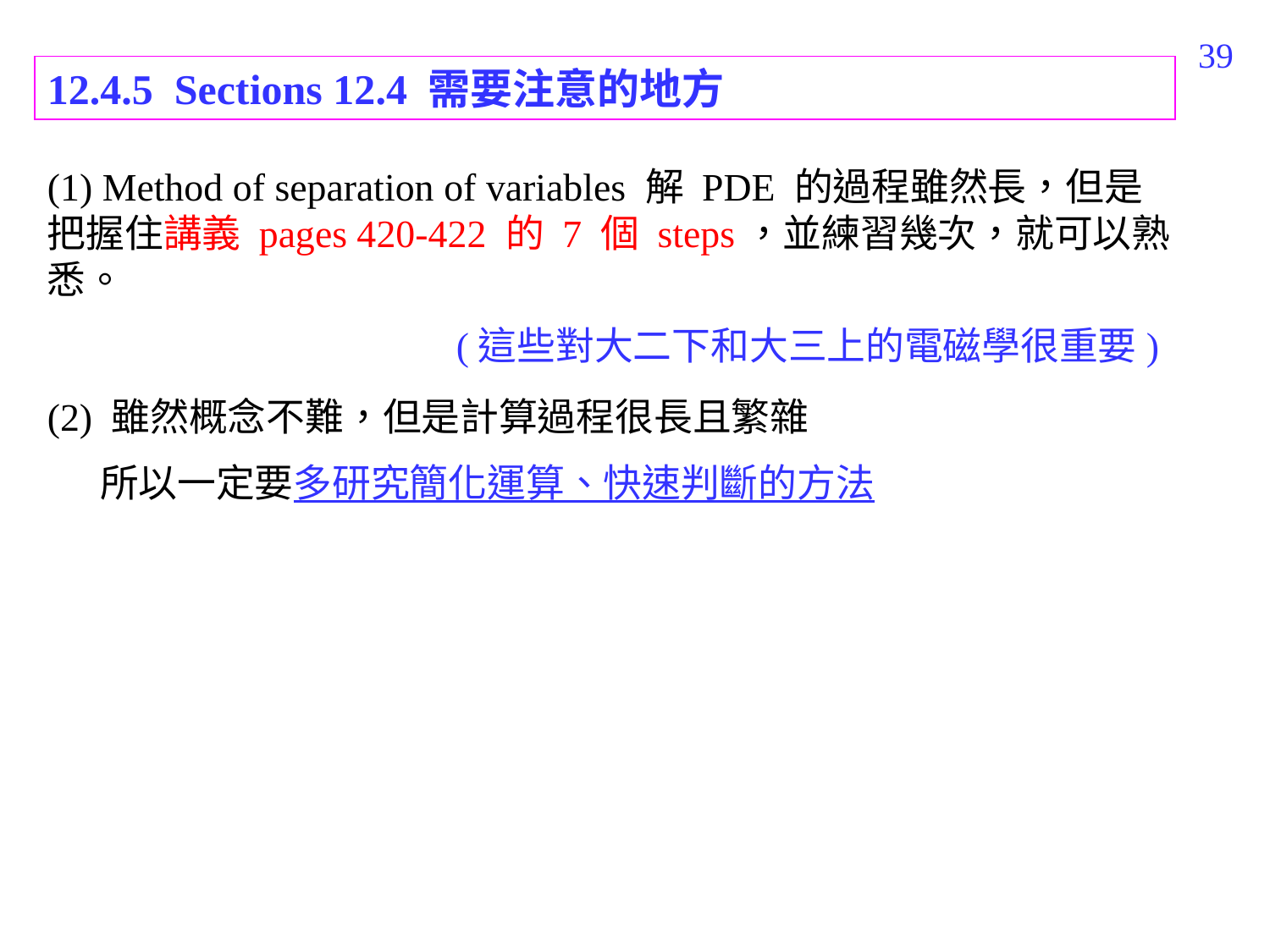

39
12.4.5  Sections 12.4 需要注意的地方
(1) Method of separation of variables 解 PDE 的過程雖然長，但是把握住講義 pages 420-422 的 7 個 steps，並練習幾次，就可以熟悉。
                                          (這些對大二下和大三上的電磁學很重要)
(2) 雖然概念不難，但是計算過程很長且繁雜
     所以一定要多研究簡化運算、快速判斷的方法